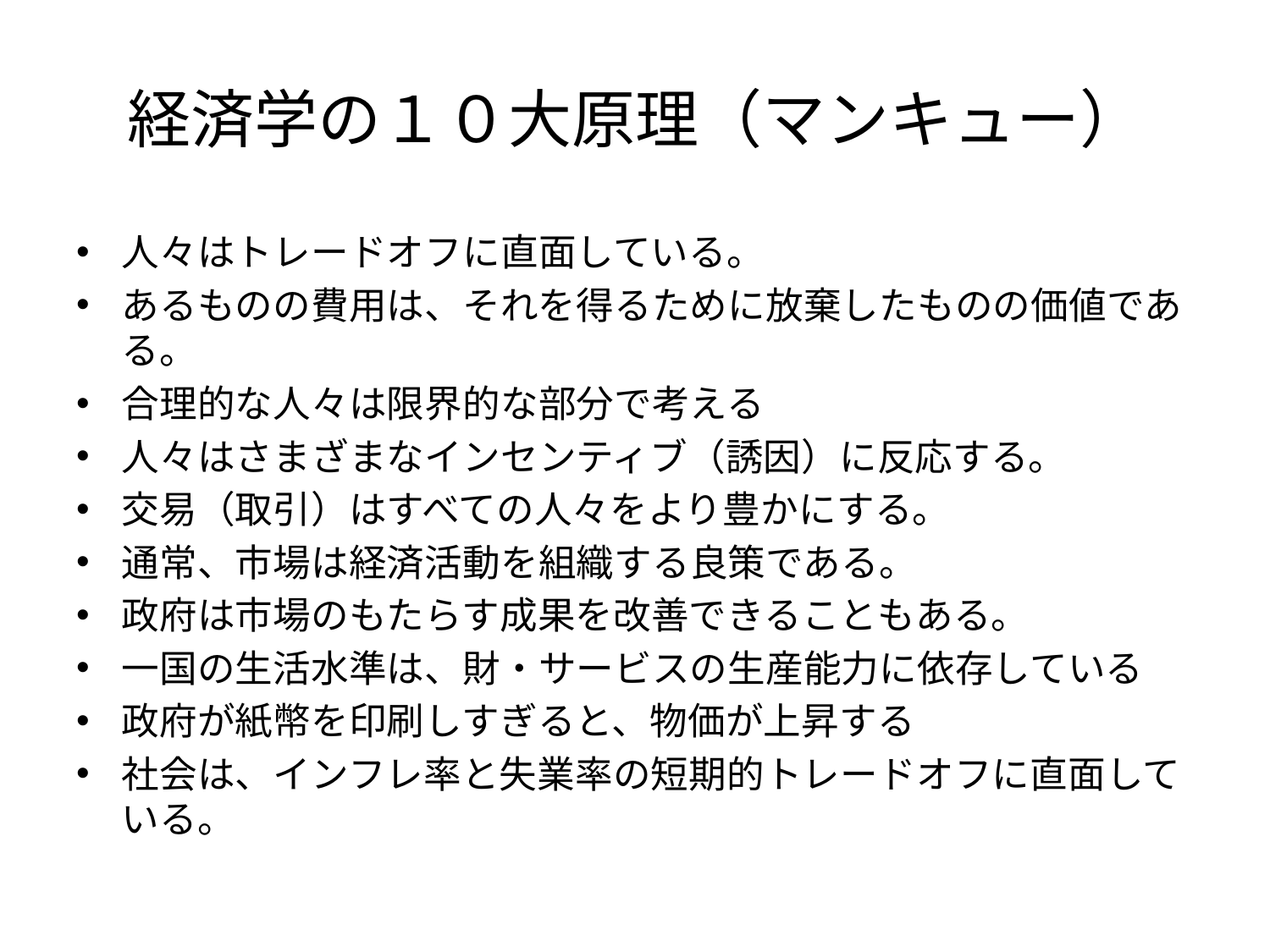

# 経済学の１０大原理（マンキュー）
人々はトレードオフに直面している。
あるものの費用は、それを得るために放棄したものの価値である。
合理的な人々は限界的な部分で考える
人々はさまざまなインセンティブ（誘因）に反応する。
交易（取引）はすべての人々をより豊かにする。
通常、市場は経済活動を組織する良策である。
政府は市場のもたらす成果を改善できることもある。
一国の生活水準は、財・サービスの生産能力に依存している
政府が紙幣を印刷しすぎると、物価が上昇する
社会は、インフレ率と失業率の短期的トレードオフに直面している。